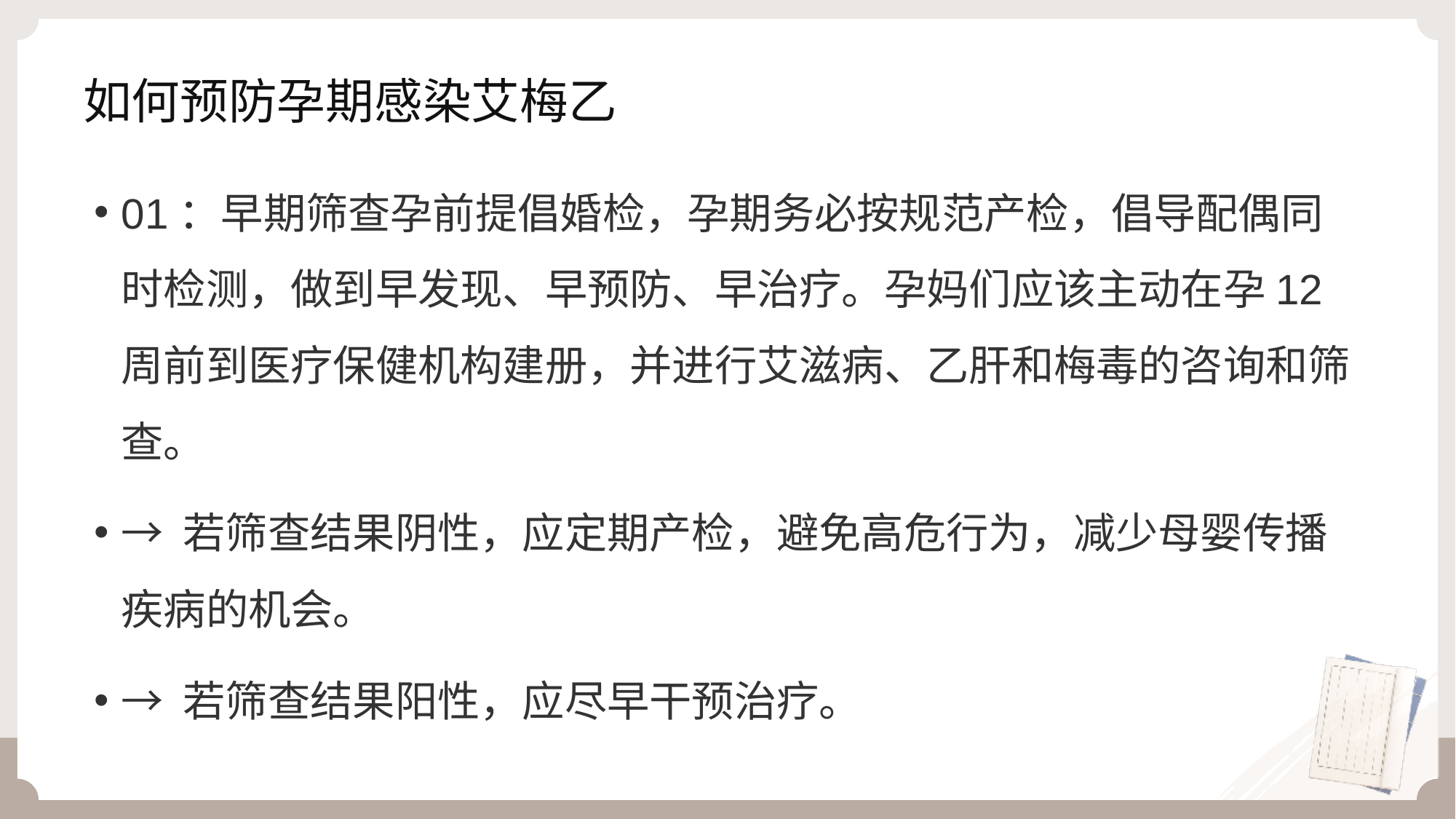

# 如何预防孕期感染艾梅乙
01：早期筛查孕前提倡婚检，孕期务必按规范产检，倡导配偶同时检测，做到早发现、早预防、早治疗。孕妈们应该主动在孕12周前到医疗保健机构建册，并进行艾滋病、乙肝和梅毒的咨询和筛查。
→ 若筛查结果阴性，应定期产检，避免高危行为，减少母婴传播疾病的机会。
→ 若筛查结果阳性，应尽早干预治疗。